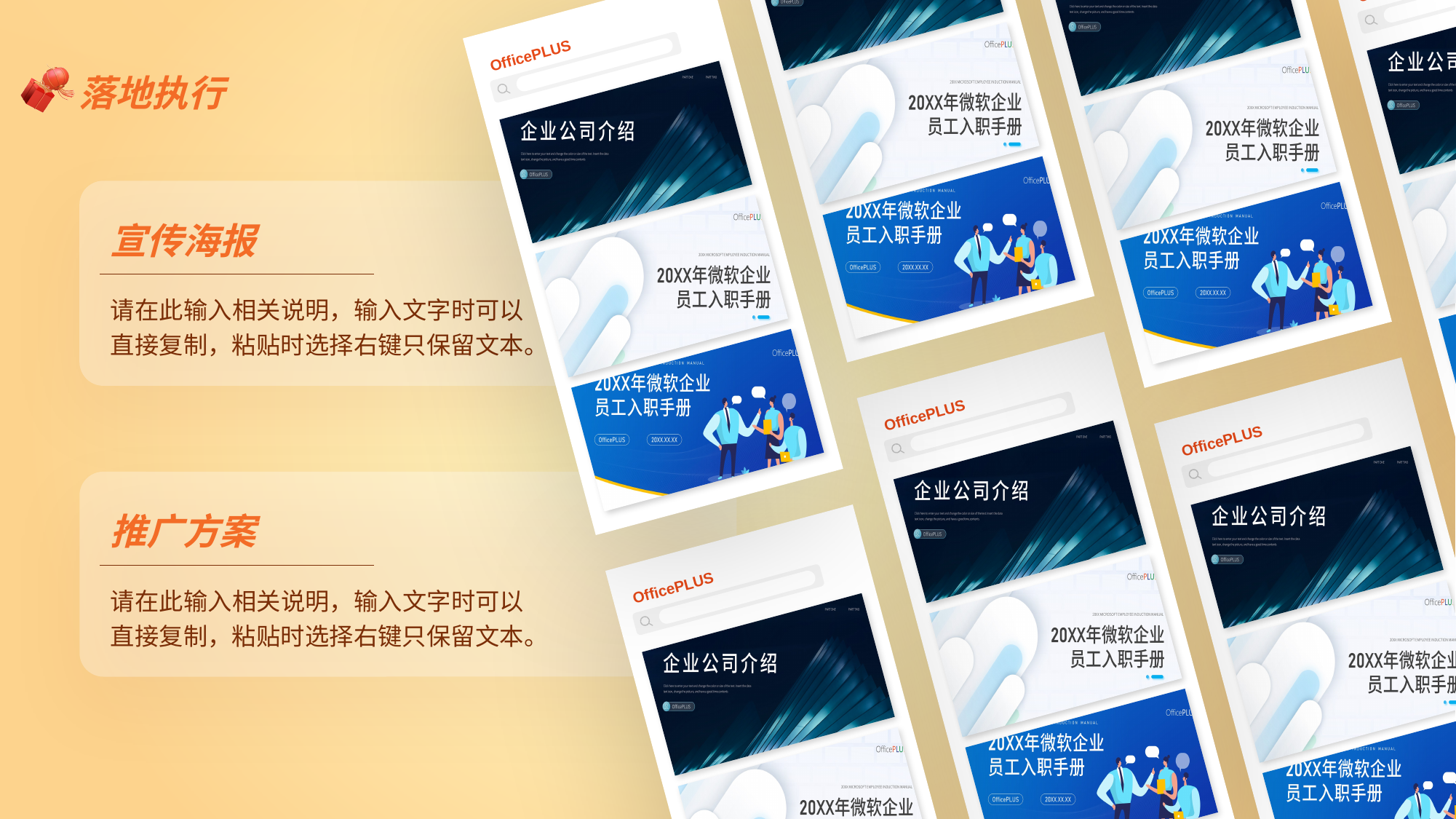

OfficePLUS

OfficePLUS

OfficePLUS

OfficePLUS

落地执行

宣传海报
请在此输入相关说明，输入文字时可以直接复制，粘贴时选择右键只保留文本。

OfficePLUS

OfficePLUS

OfficePLUS

推广方案

OfficePLUS

请在此输入相关说明，输入文字时可以直接复制，粘贴时选择右键只保留文本。